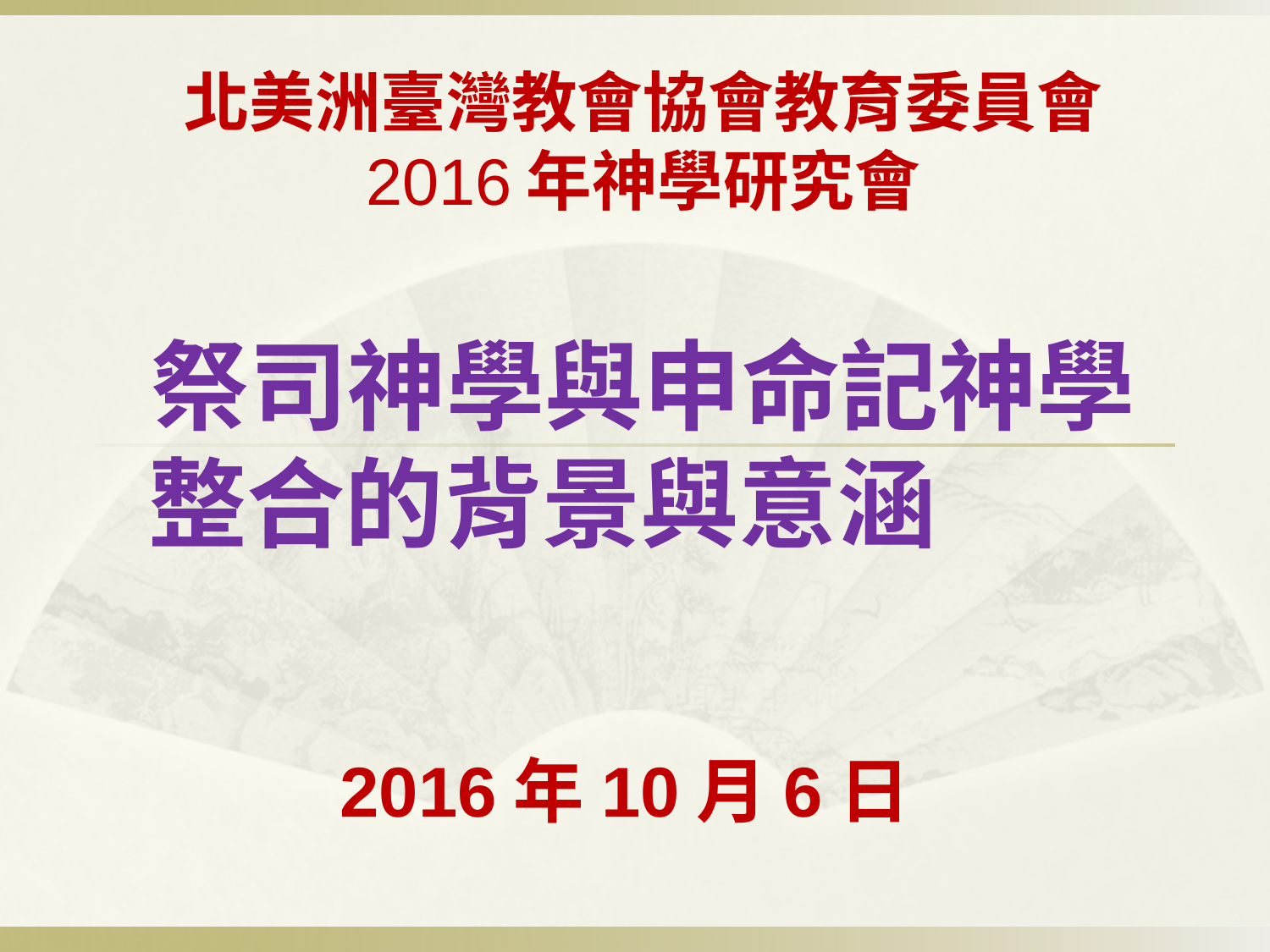

# 北美洲臺灣教會協會教育委員會 2016年神學研究會 祭司神學與申命記神學 整合的背景與意涵
2016年10月6日